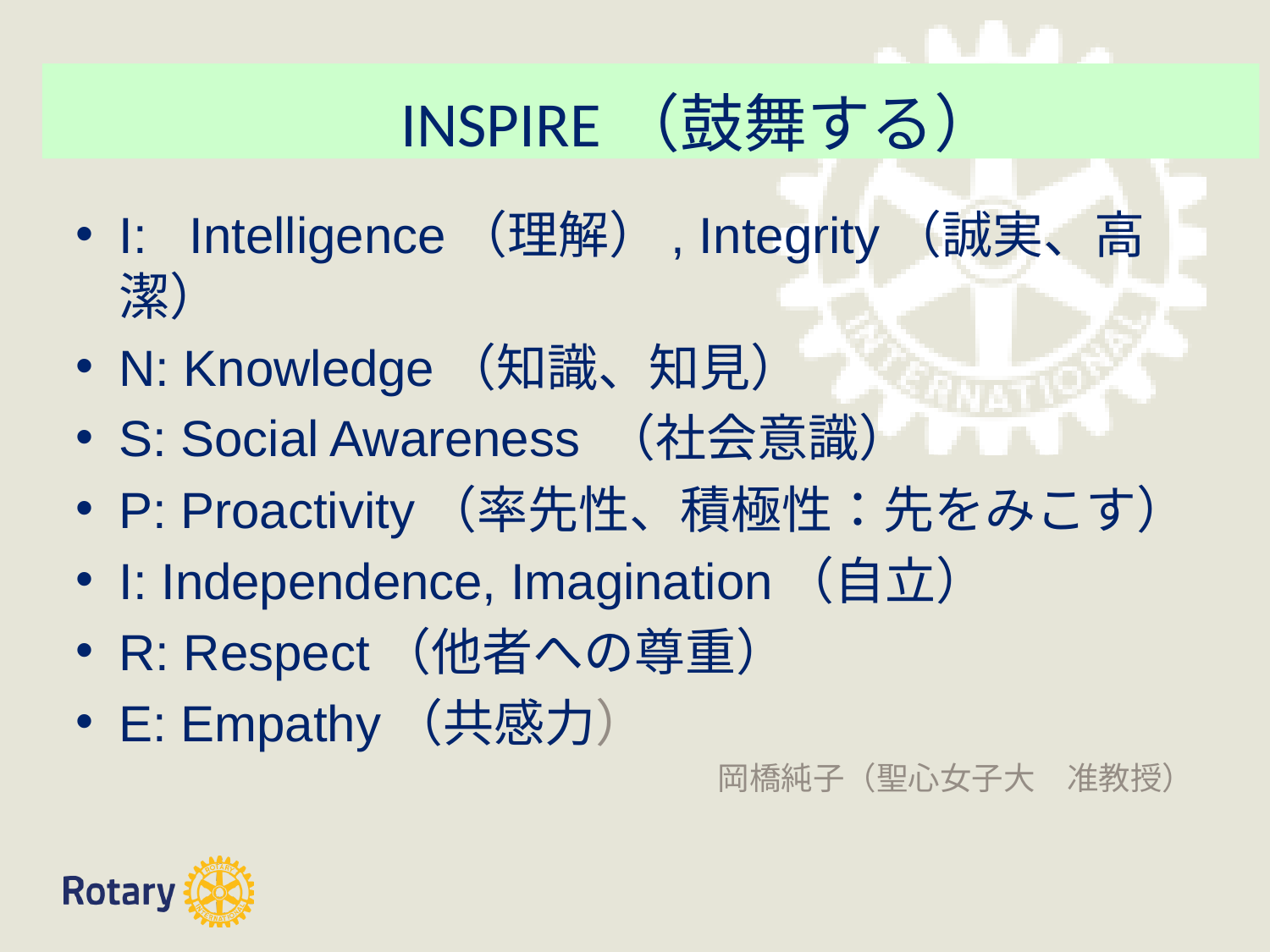

INSPIRE（鼓舞する）
I:   Intelligence（理解）, Integrity（誠実、高潔）
N: Knowledge（知識、知見）
S: Social Awareness （社会意識）
P: Proactivity（率先性、積極性：先をみこす）
I: Independence, Imagination（自立）
R: Respect（他者への尊重）
E: Empathy（共感力）
岡橋純子（聖心女子大　准教授）